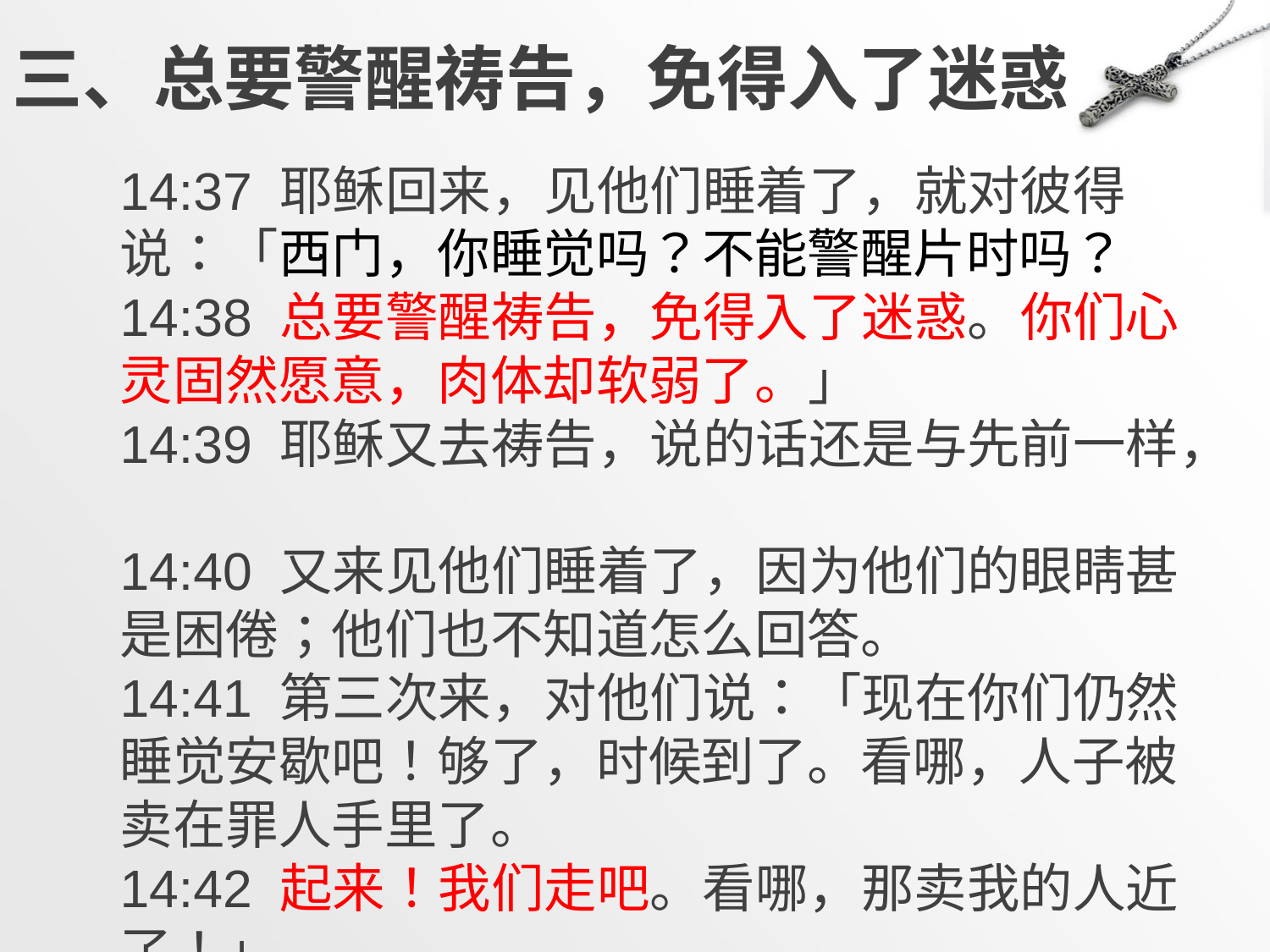

# 三、总要警醒祷告，免得入了迷惑
14:37 耶稣回来，见他们睡着了，就对彼得说：「西门，你睡觉吗？不能警醒片时吗？
14:38 总要警醒祷告，免得入了迷惑。你们心灵固然愿意，肉体却软弱了。」
14:39 耶稣又去祷告，说的话还是与先前一样，
14:40 又来见他们睡着了，因为他们的眼睛甚是困倦；他们也不知道怎么回答。
14:41 第三次来，对他们说：「现在你们仍然睡觉安歇吧！够了，时候到了。看哪，人子被卖在罪人手里了。
14:42 起来！我们走吧。看哪，那卖我的人近了！」